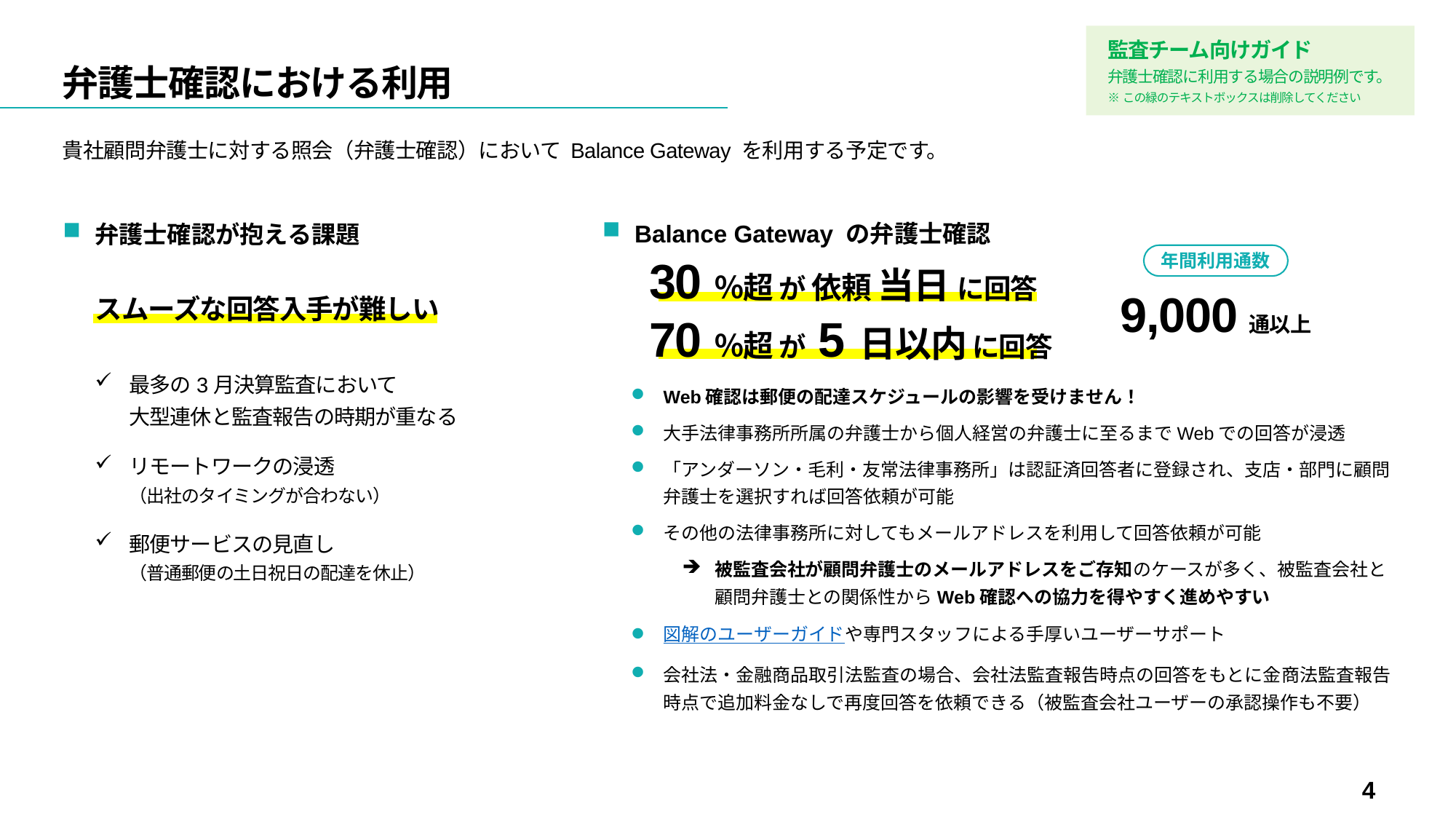

監査チーム向けガイド
弁護士確認に利用する場合の説明例です。
※この緑のテキストボックスは削除してください
# 弁護士確認における利用
貴社顧問弁護士に対する照会（弁護士確認）において Balance Gateway を利用する予定です。
Balance Gateway の弁護士確認
年間利用通数
9,000 通以上
30％超 が 依頼 当日 に回答
70％超 が 5 日以内 に回答
Web確認は郵便の配達スケジュールの影響を受けません！
大手法律事務所所属の弁護士から個人経営の弁護士に至るまでWebでの回答が浸透
「アンダーソン・毛利・友常法律事務所」は認証済回答者に登録され、支店・部門に顧問弁護士を選択すれば回答依頼が可能
その他の法律事務所に対してもメールアドレスを利用して回答依頼が可能
被監査会社が顧問弁護士のメールアドレスをご存知のケースが多く、被監査会社と顧問弁護士との関係性からWeb確認への協力を得やすく進めやすい
図解のユーザーガイドや専門スタッフによる手厚いユーザーサポート
会社法・金融商品取引法監査の場合、会社法監査報告時点の回答をもとに金商法監査報告時点で追加料金なしで再度回答を依頼できる（被監査会社ユーザーの承認操作も不要）
弁護士確認が抱える課題
スムーズな回答入手が難しい
最多の3月決算監査において
大型連休と監査報告の時期が重なる
リモートワークの浸透
（出社のタイミングが合わない）
郵便サービスの見直し
（普通郵便の土日祝日の配達を休止）
4